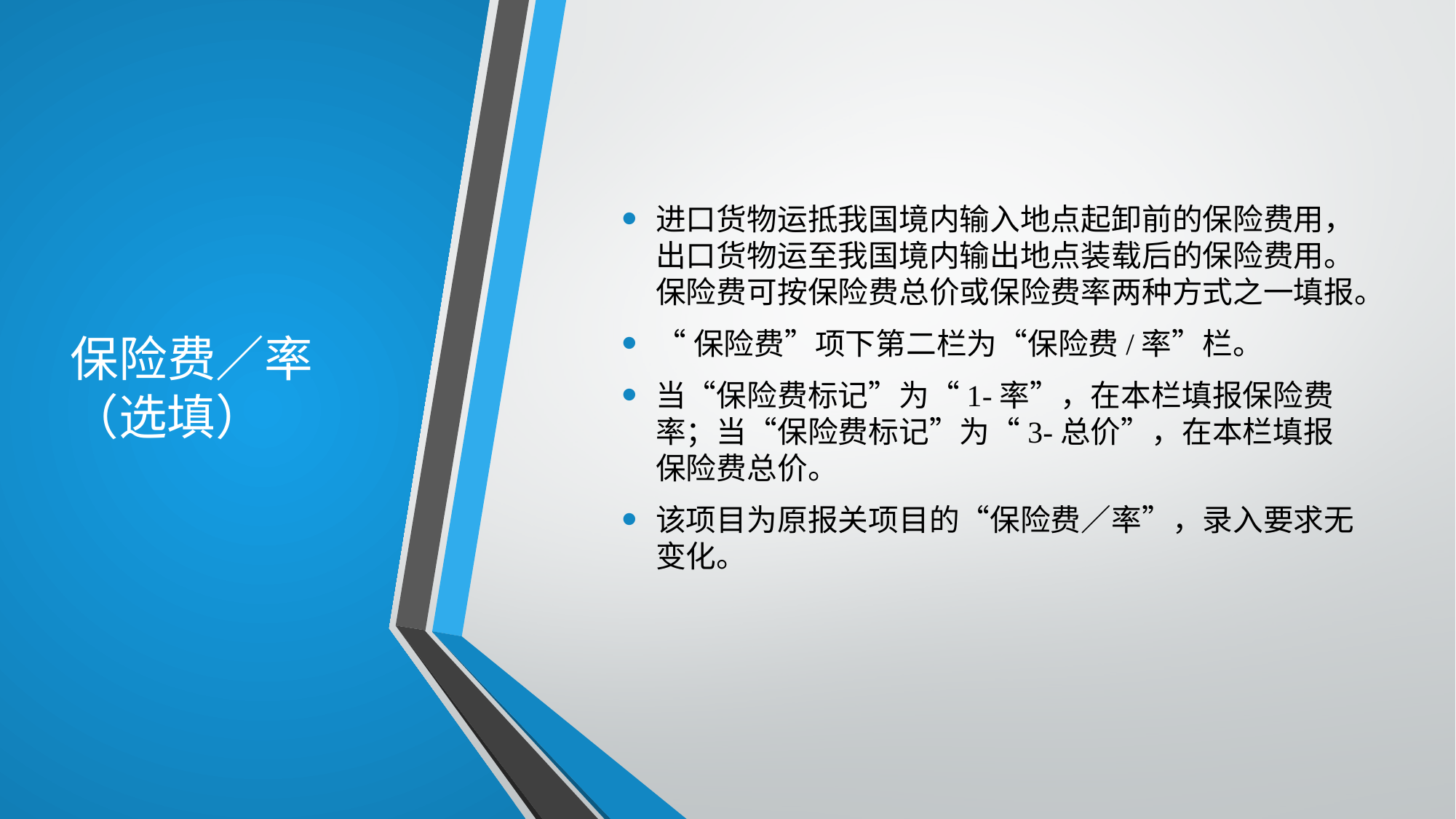

# 保险费／率（选填）
进口货物运抵我国境内输入地点起卸前的保险费用，出口货物运至我国境内输出地点装载后的保险费用。保险费可按保险费总价或保险费率两种方式之一填报。
“保险费”项下第二栏为“保险费/率”栏。
当“保险费标记”为“1-率”，在本栏填报保险费率；当“保险费标记”为“3-总价”，在本栏填报保险费总价。
该项目为原报关项目的“保险费／率”，录入要求无变化。